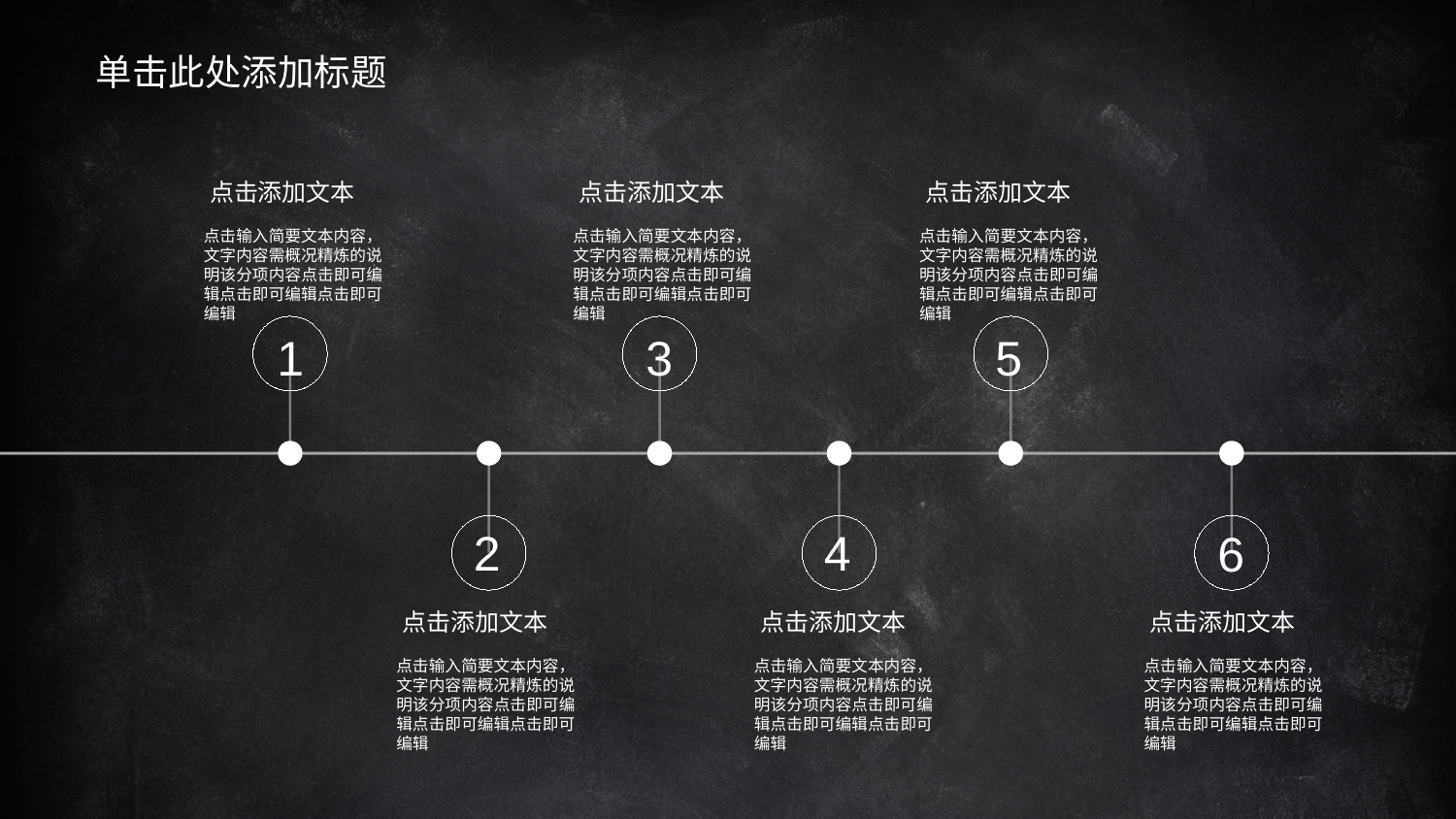

点击添加文本
点击添加文本
点击添加文本
点击输入简要文本内容，文字内容需概况精炼的说明该分项内容点击即可编辑点击即可编辑点击即可编辑
点击输入简要文本内容，文字内容需概况精炼的说明该分项内容点击即可编辑点击即可编辑点击即可编辑
点击输入简要文本内容，文字内容需概况精炼的说明该分项内容点击即可编辑点击即可编辑点击即可编辑

1

3

5

2

4

6
点击添加文本
点击添加文本
点击添加文本
点击输入简要文本内容，文字内容需概况精炼的说明该分项内容点击即可编辑点击即可编辑点击即可编辑
点击输入简要文本内容，文字内容需概况精炼的说明该分项内容点击即可编辑点击即可编辑点击即可编辑
点击输入简要文本内容，文字内容需概况精炼的说明该分项内容点击即可编辑点击即可编辑点击即可编辑